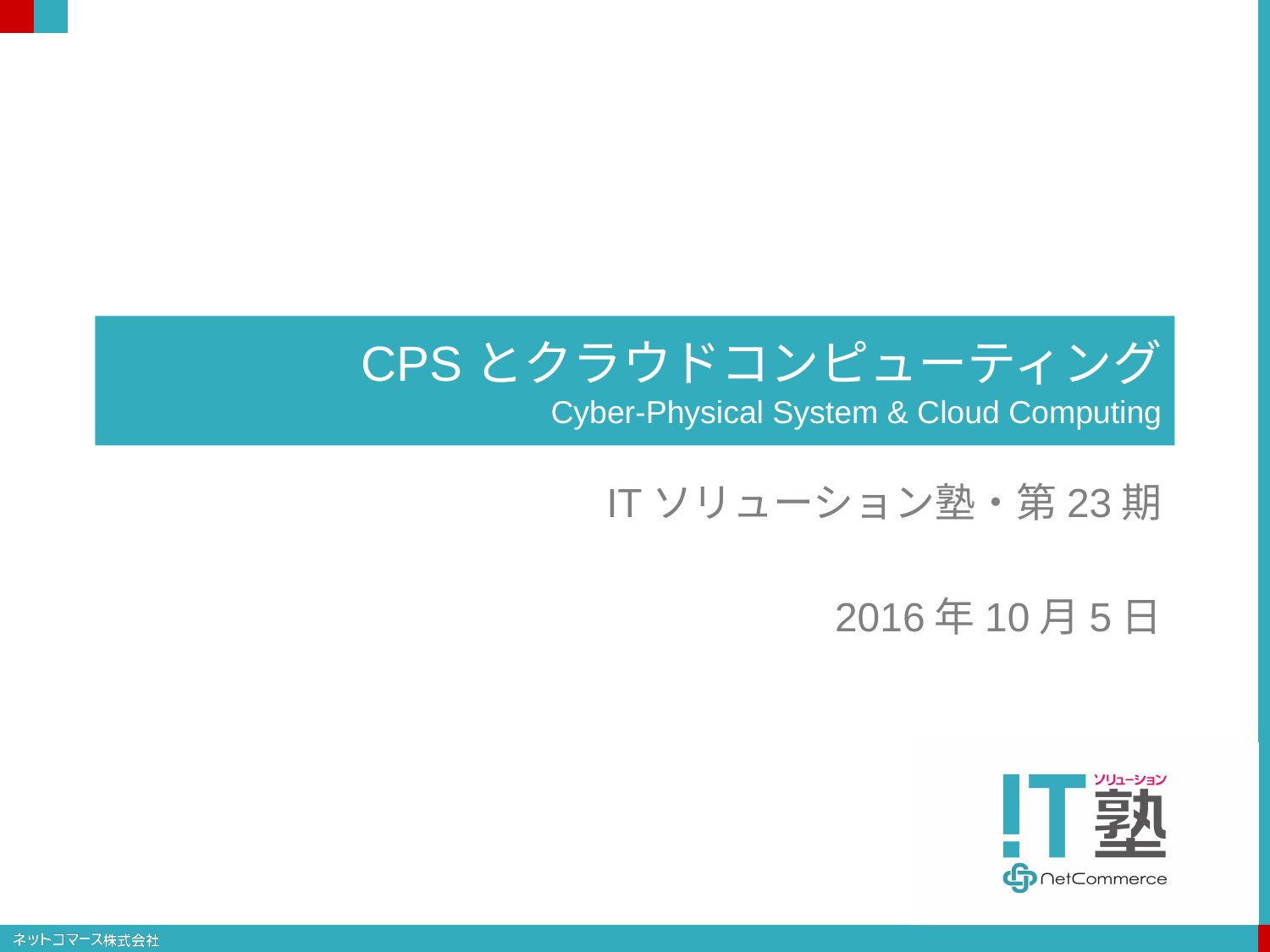

# CPSとクラウドコンピューティング Cyber-Physical System & Cloud Computing
ITソリューション塾・第23期

2016年10月5日